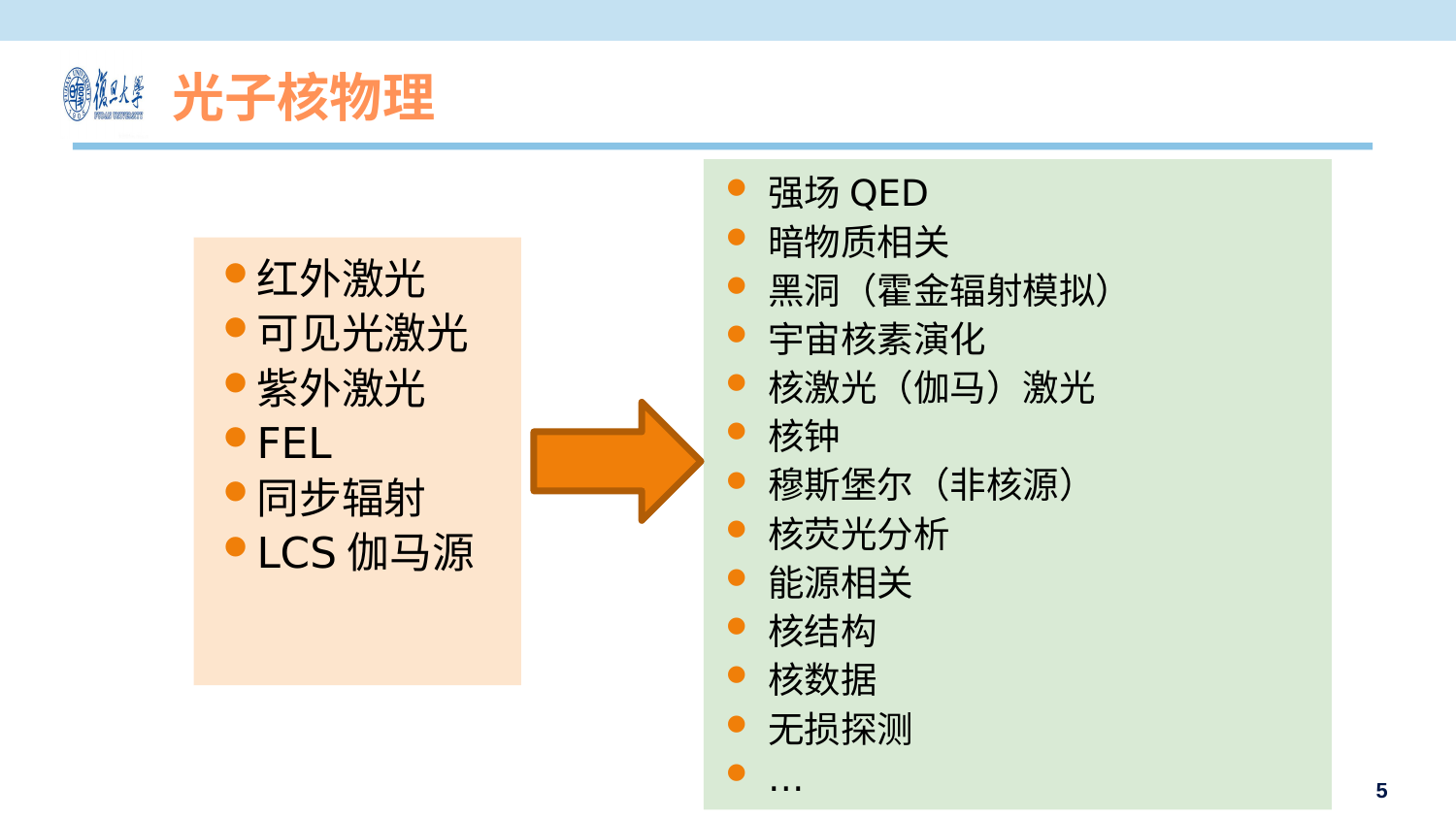

# 光子核物理
强场QED
暗物质相关
黑洞（霍金辐射模拟）
宇宙核素演化
核激光（伽马）激光
核钟
穆斯堡尔（非核源）
核荧光分析
能源相关
核结构
核数据
无损探测
…

红外激光
可见光激光
紫外激光
FEL
同步辐射
LCS伽马源

5
Fu Changbo20220713